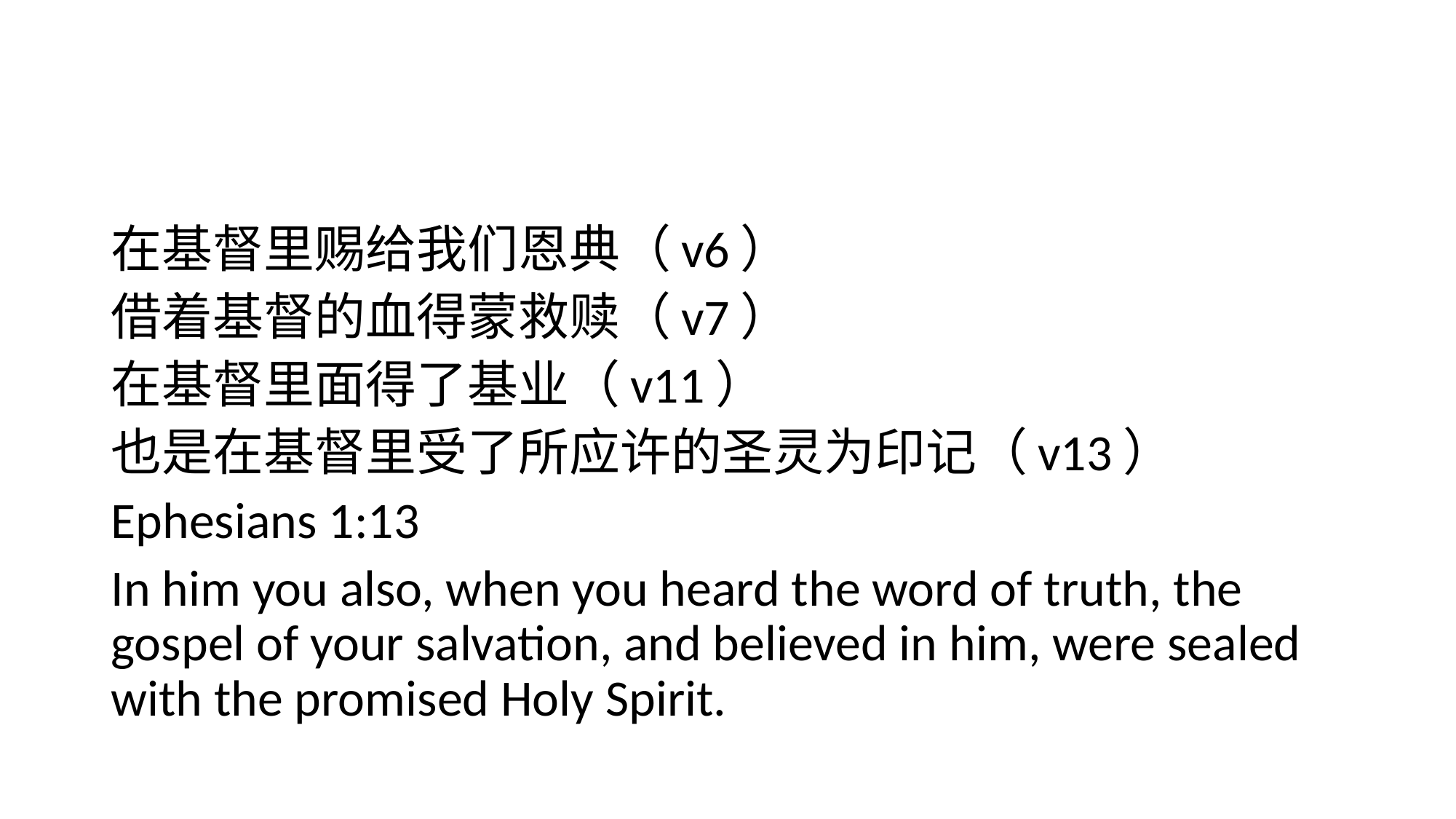

#
在基督里赐给我们恩典（v6）
借着基督的血得蒙救赎（v7）
在基督里面得了基业（v11）
也是在基督里受了所应许的圣灵为印记（v13）
Ephesians 1:13
In him you also, when you heard the word of truth, the gospel of your salvation, and believed in him, were sealed with the promised Holy Spirit.